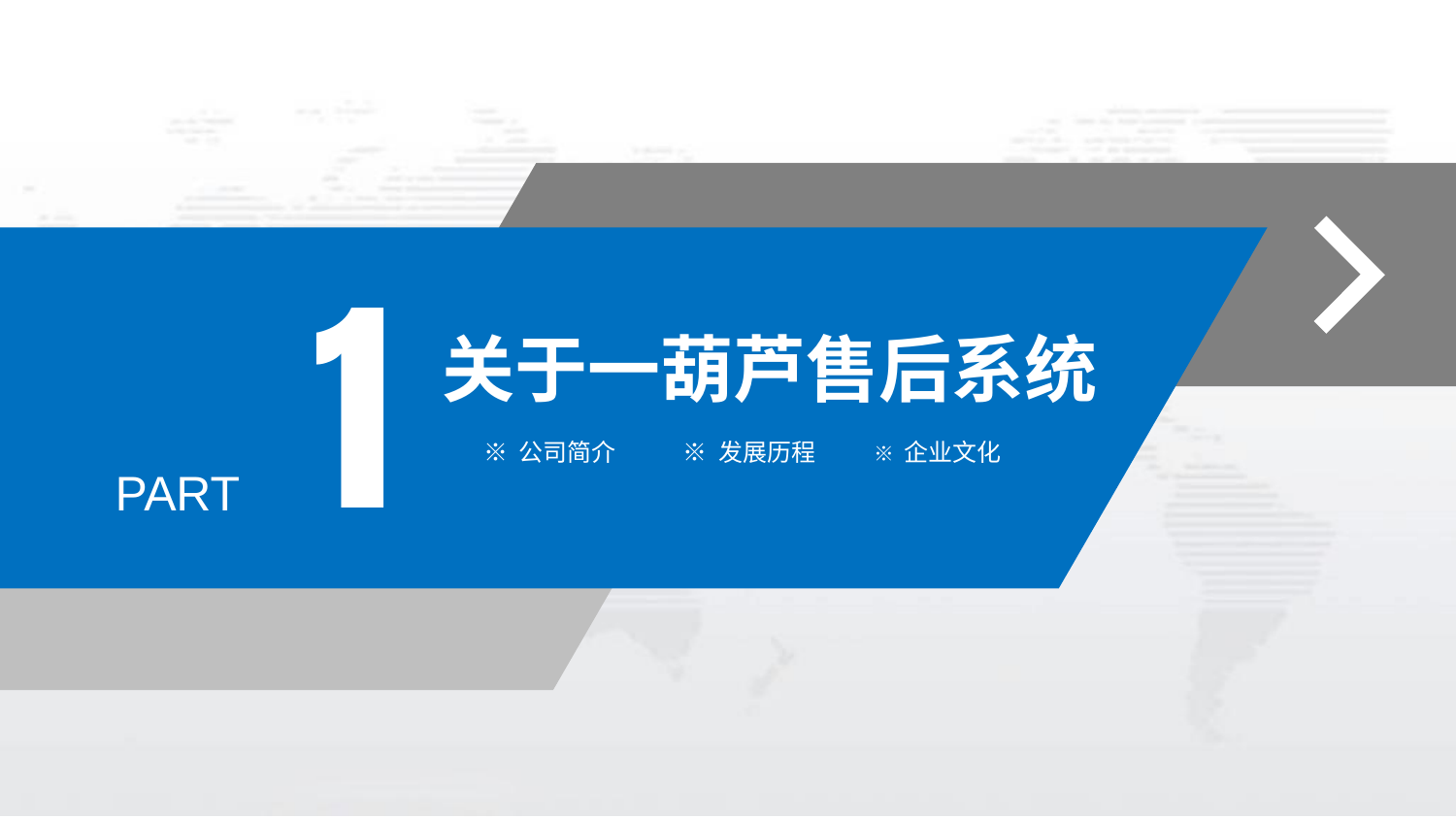

1
关于一葫芦售后系统
※ 公司简介
※ 发展历程
※ 企业文化
PART